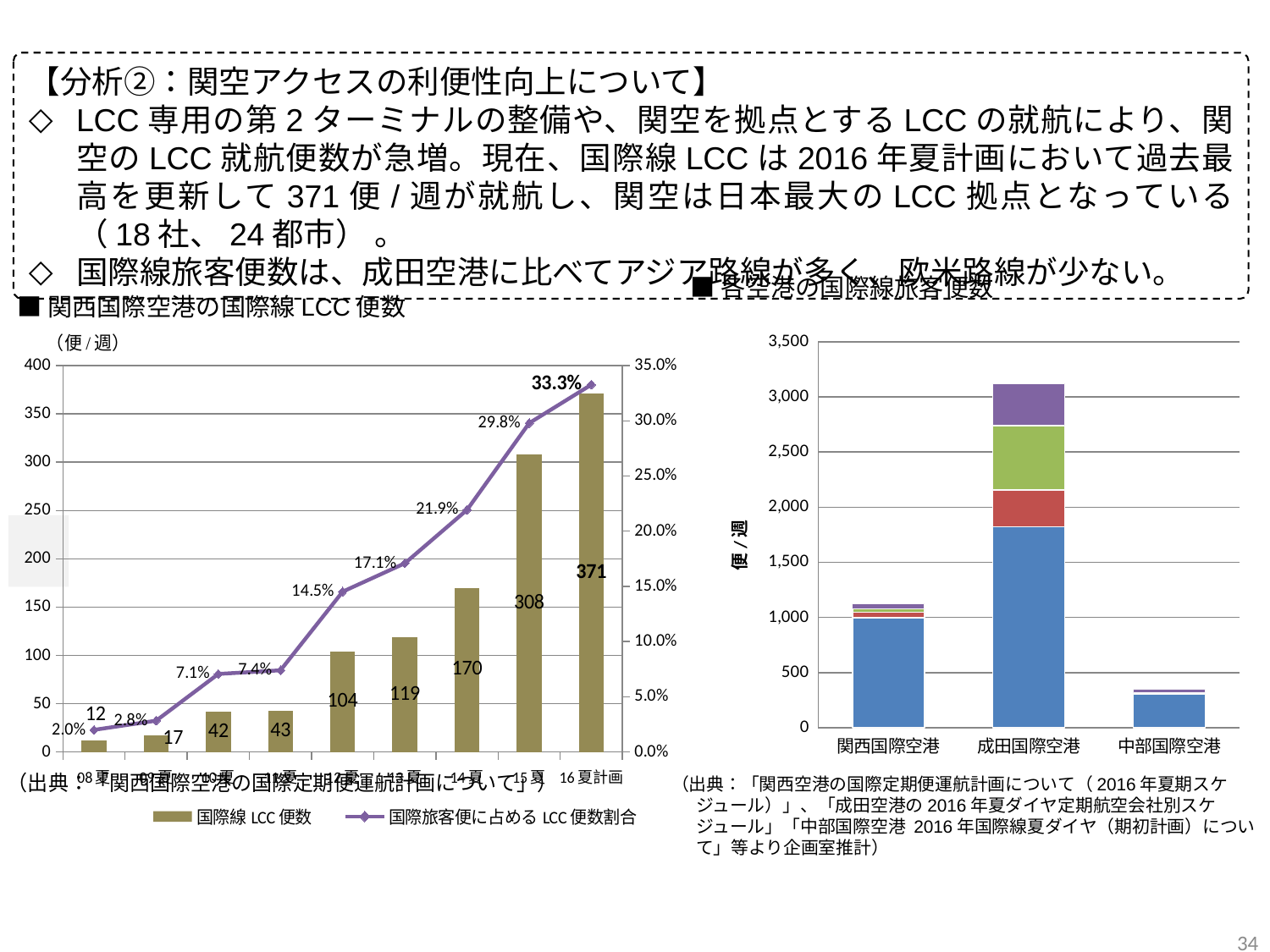

【分析②：関空アクセスの利便性向上について】
LCC専用の第2ターミナルの整備や、関空を拠点とするLCCの就航により、関空のLCC就航便数が急増。現在、国際線LCCは2016年夏計画において過去最高を更新して371便/週が就航し、関空は日本最大のLCC拠点となっている（18社、24都市） 。
国際線旅客便数は、成田空港に比べてアジア路線が多く、欧米路線が少ない。
■各空港の国際線旅客便数
■関西国際空港の国際線LCC便数

### Chart

| Category | アジア | 北米 | 欧州 | その他 |
|---|---|---|---|---|
| 関西国際空港 | 998.0 | 48.0 | 34.0 | 45.0 |
| 成田国際空港 | 1823.0 | 334.0 | 583.0 | 380.0 |
| 中部国際空港 | 303.0 | 5.0 | 10.0 | 33.0 |

[unsupported chart]

（出典：「関西空港の国際定期便運航計画について（2016年夏期スケジュール）」、「成田空港の2016年夏ダイヤ定期航空会社別スケジュール」「中部国際空港 2016年国際線夏ダイヤ（期初計画）について」等より企画室推計）
34